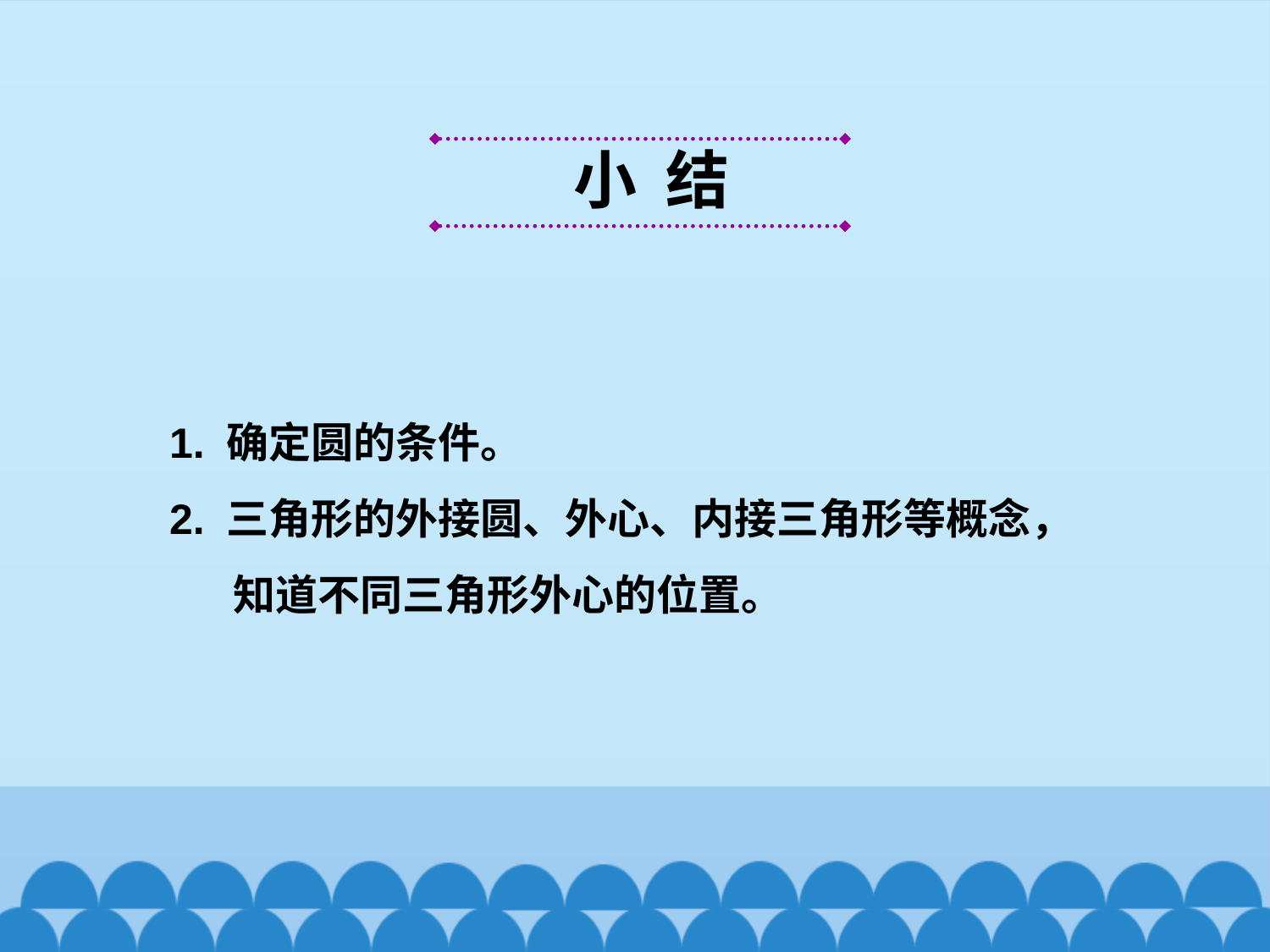

小  结

1. 确定圆的条件。
2. 三角形的外接圆、外心、内接三角形等概念，知道不同三角形外心的位置。